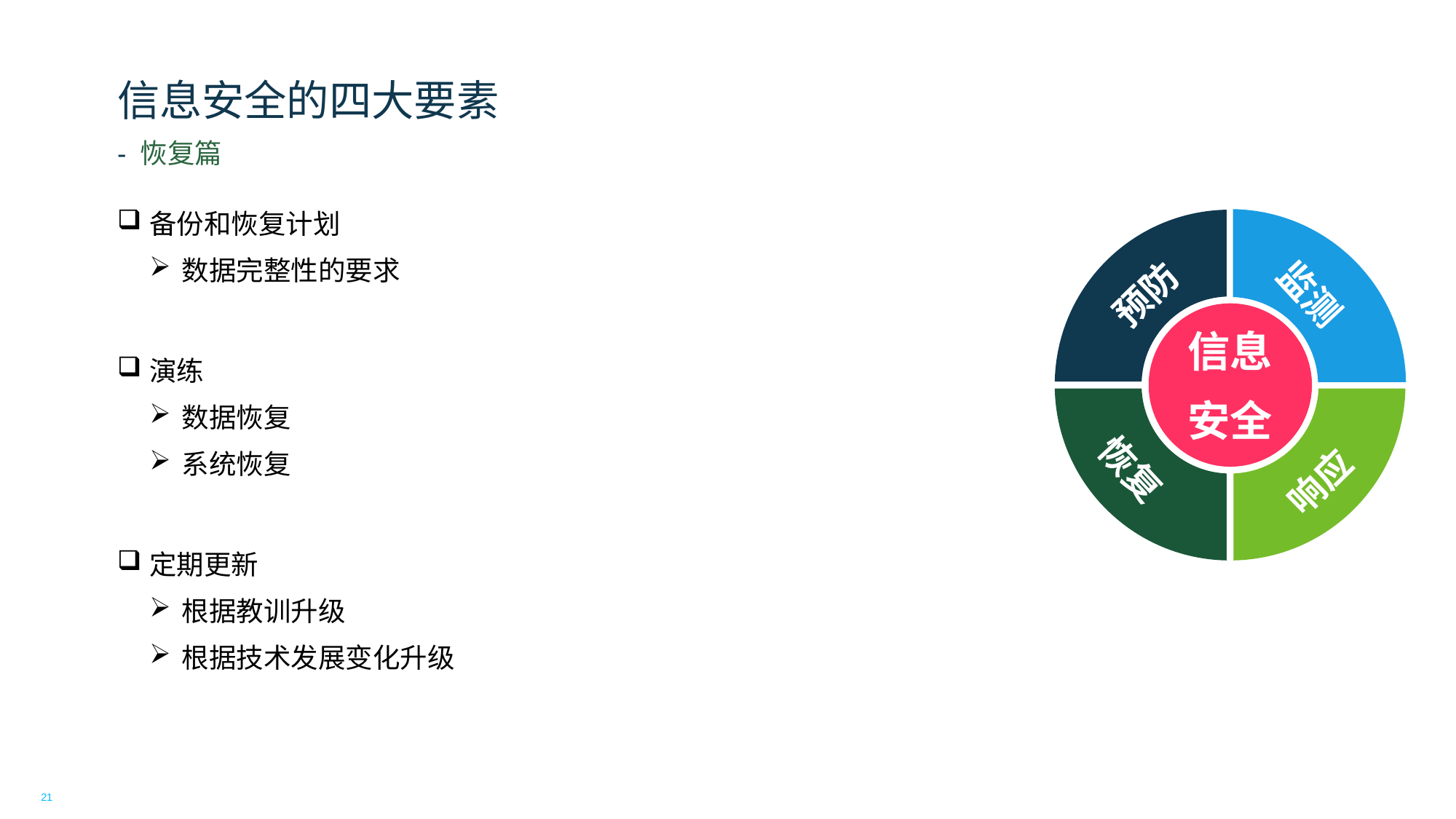

# 信息安全的四大要素
- 恢复篇

备份和恢复计划
数据完整性的要求

演练
数据恢复
系统恢复

定期更新
根据教训升级
根据技术发展变化升级

预防
监测
信息
安全
响应
恢复
Response
21
01/07/2019